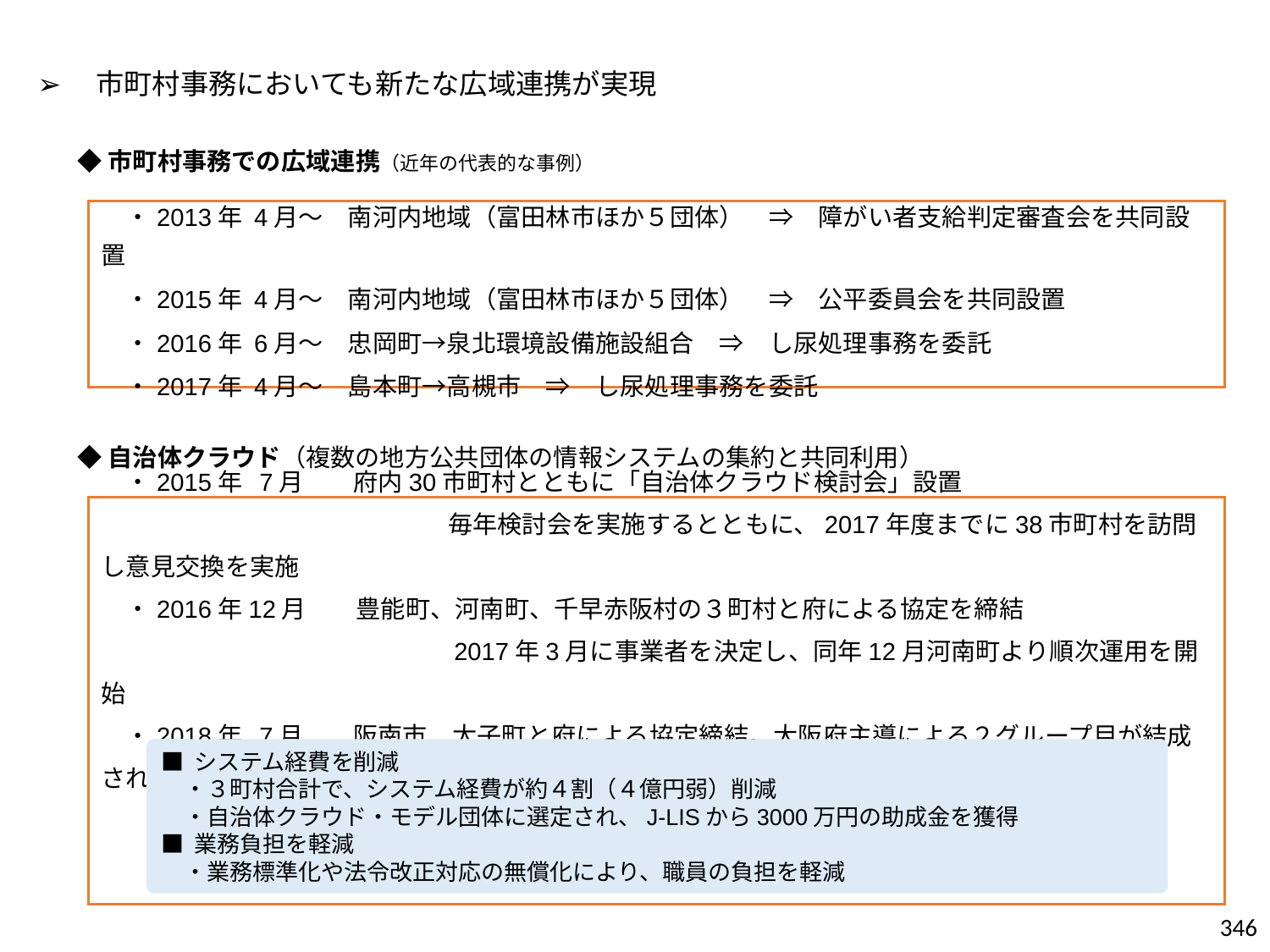

➢　市町村事務においても新たな広域連携が実現
◆市町村事務での広域連携（近年の代表的な事例）
　・2013年 4月～　南河内地域（富田林市ほか５団体）　⇒　障がい者支給判定審査会を共同設置
　・2015年 4月～　南河内地域（富田林市ほか５団体）　⇒　公平委員会を共同設置
　・2016年 6月～　忠岡町→泉北環境設備施設組合　⇒　し尿処理事務を委託
　・2017年 4月～　島本町→高槻市　⇒　し尿処理事務を委託
◆自治体クラウド（複数の地方公共団体の情報システムの集約と共同利用）
　・2015年  7月　　府内30市町村とともに「自治体クラウド検討会」設置
　　　　　　　　　　　　　　毎年検討会を実施するとともに、2017年度までに38市町村を訪問し意見交換を実施
　・2016年12月　　豊能町、河南町、千早赤阪村の３町村と府による協定を締結
　　　　　　　　　　　　　　2017年3月に事業者を決定し、同年12月河南町より順次運用を開始
　・2018年  7月　　阪南市、太子町と府による協定締結。大阪府主導による２グループ目が結成される

■ システム経費を削減
　・３町村合計で、システム経費が約４割（４億円弱）削減
　・自治体クラウド・モデル団体に選定され、J-LISから3000万円の助成金を獲得
■ 業務負担を軽減
　・業務標準化や法令改正対応の無償化により、職員の負担を軽減
346